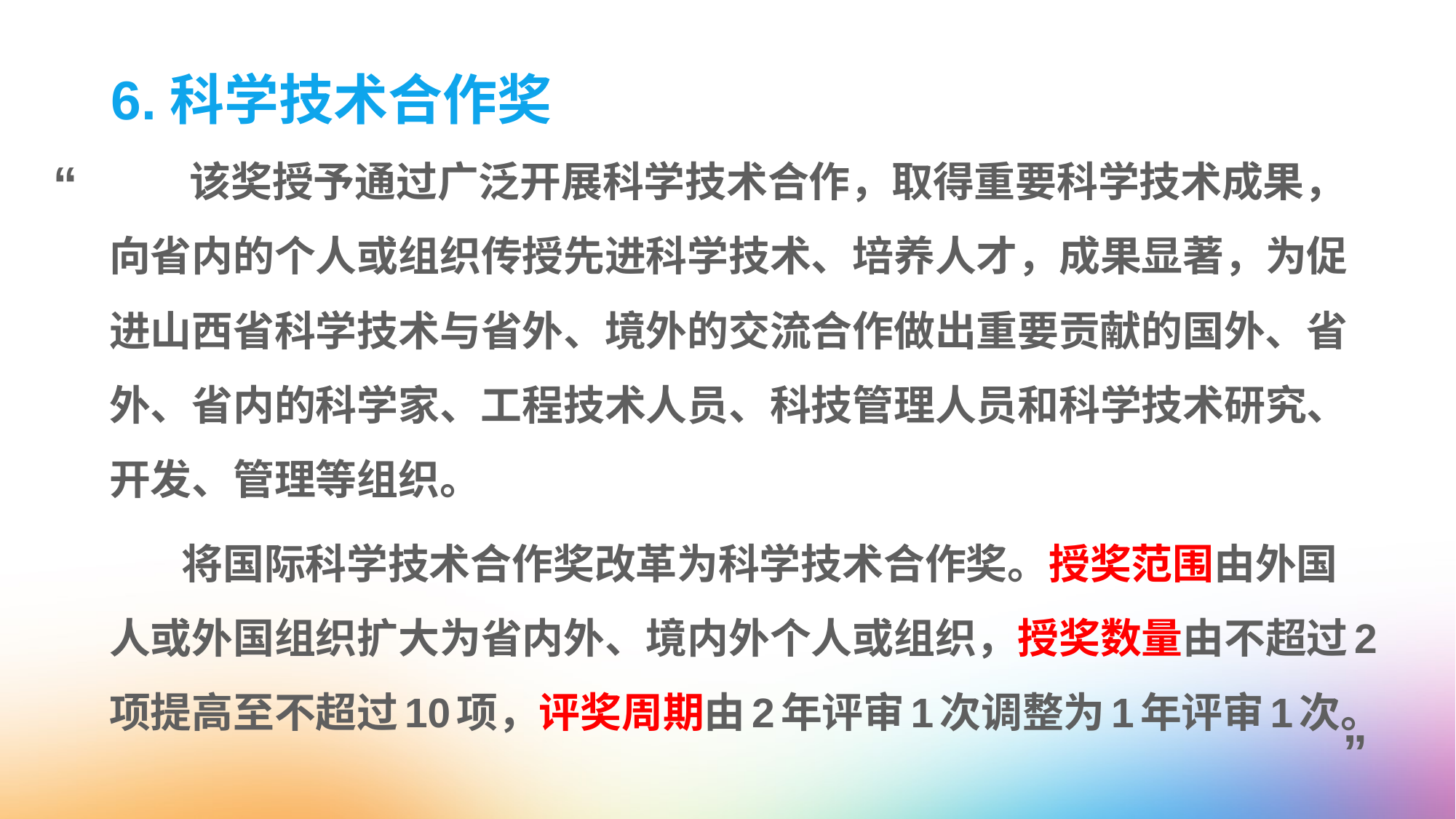

# 6.科学技术合作奖
        该奖授予通过广泛开展科学技术合作，取得重要科学技术成果，向省内的个人或组织传授先进科学技术、培养人才，成果显著，为促进山西省科学技术与省外、境外的交流合作做出重要贡献的国外、省外、省内的科学家、工程技术人员、科技管理人员和科学技术研究、开发、管理等组织。
       将国际科学技术合作奖改革为科学技术合作奖。授奖范围由外国人或外国组织扩大为省内外、境内外个人或组织，授奖数量由不超过2项提高至不超过10项，评奖周期由2年评审1次调整为1年评审1次。
“
”